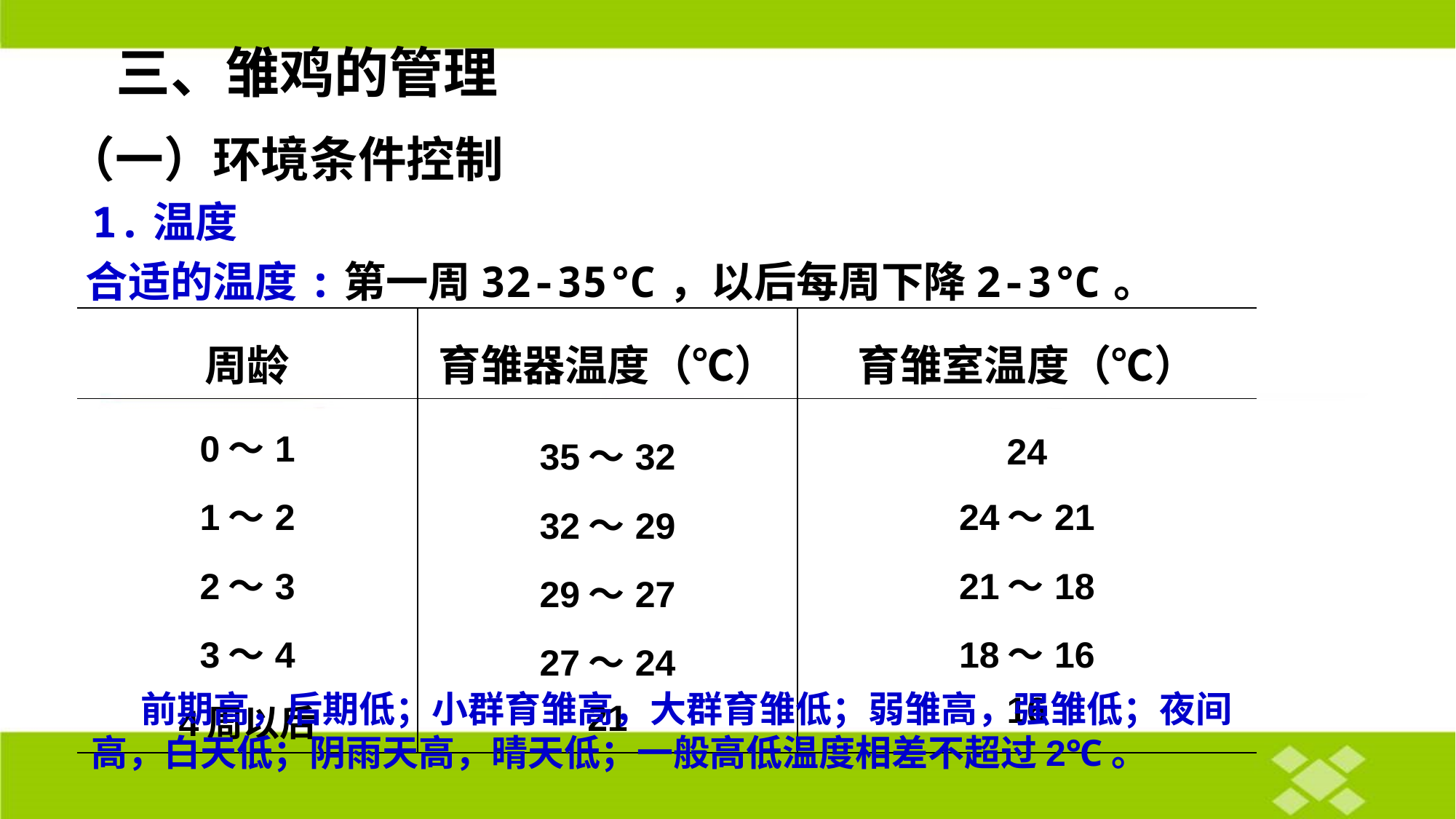

# 三、雏鸡的管理
（一）环境条件控制
 1.温度
  合适的温度:第一周32-35℃，以后每周下降2-3℃。
| 周龄 | 育雏器温度（℃） | 育雏室温度（℃） |
| --- | --- | --- |
| 0～1 1～2 2～3 3～4 4周以后 | 35～32 32～29 29～27 27～24 21 | 24 24～21 21～18 18～16 16 |
     前期高，后期低；小群育雏高，大群育雏低；弱雏高，强雏低；夜间高，白天低；阴雨天高，晴天低；一般高低温度相差不超过2℃。